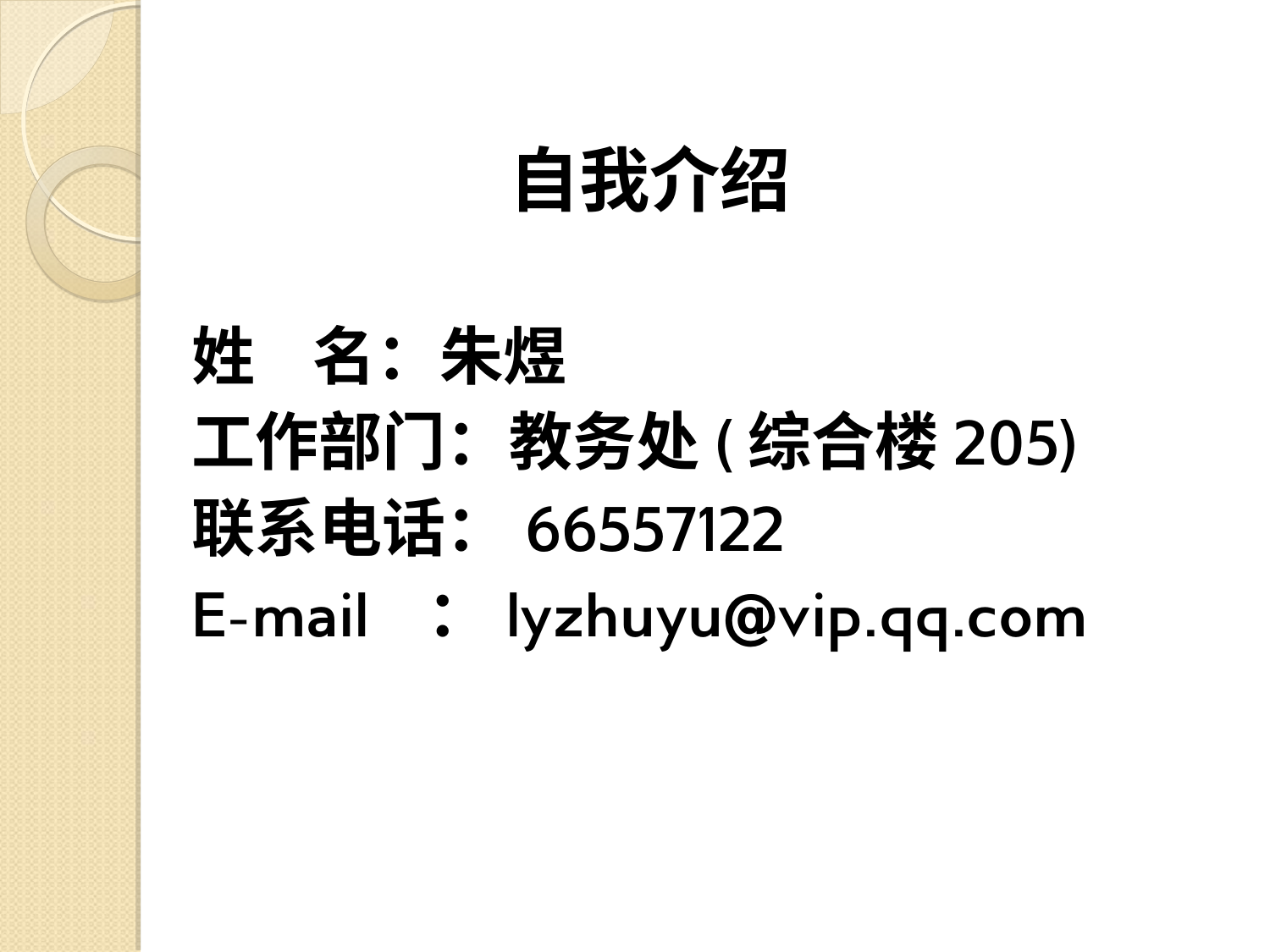

自我介绍

姓    名：朱煜
工作部门：教务处(综合楼205)
联系电话：66557122
E-mail  ：lyzhuyu@vip.qq.com